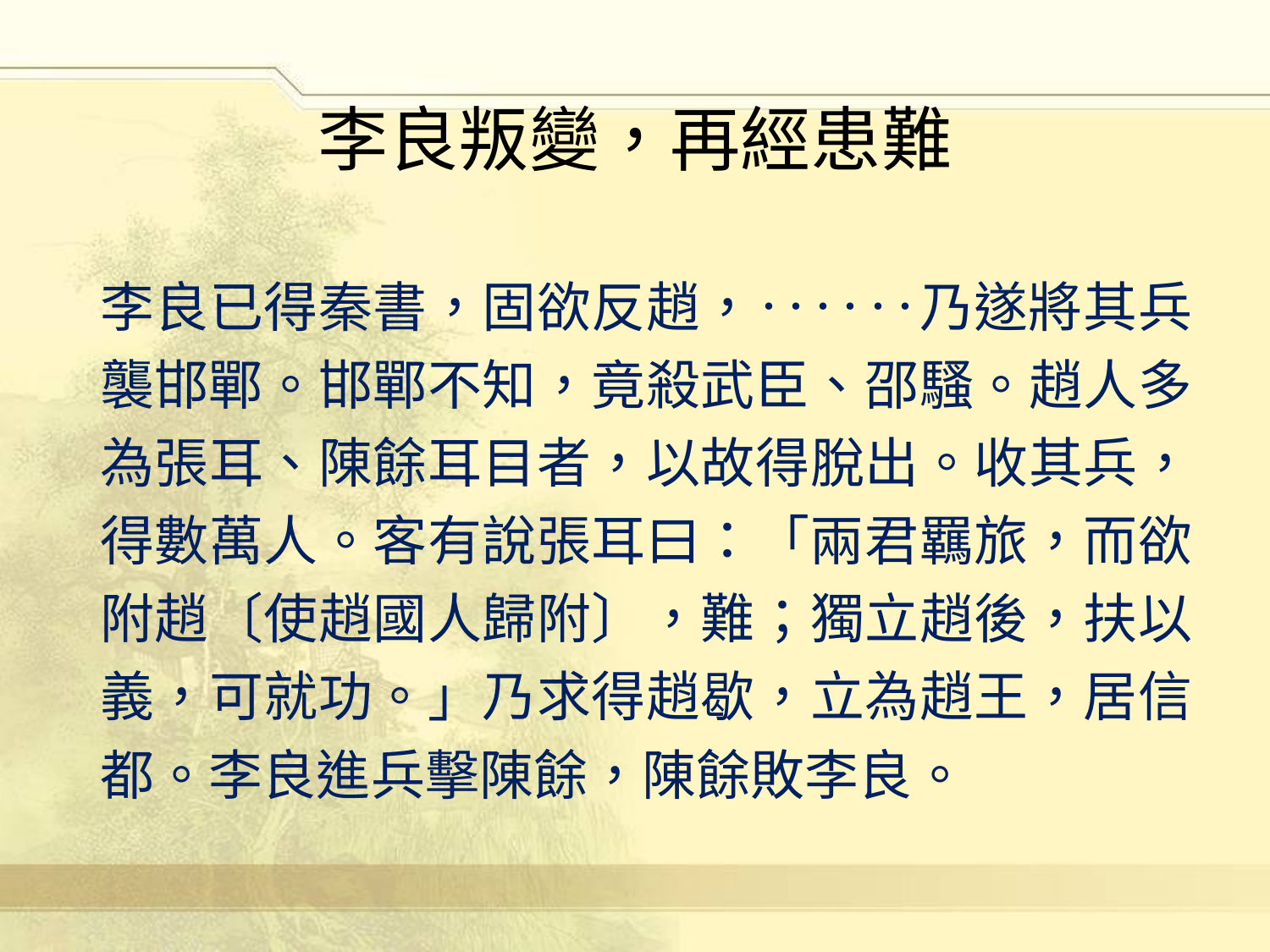

# 李良叛變，再經患難
李良已得秦書，固欲反趙，‥‥‥乃遂將其兵襲邯鄲。邯鄲不知，竟殺武臣、邵騷。趙人多為張耳、陳餘耳目者，以故得脫出。收其兵，得數萬人。客有說張耳曰：「兩君羈旅，而欲附趙〔使趙國人歸附〕，難；獨立趙後，扶以義，可就功。」乃求得趙歇，立為趙王，居信都。李良進兵擊陳餘，陳餘敗李良。